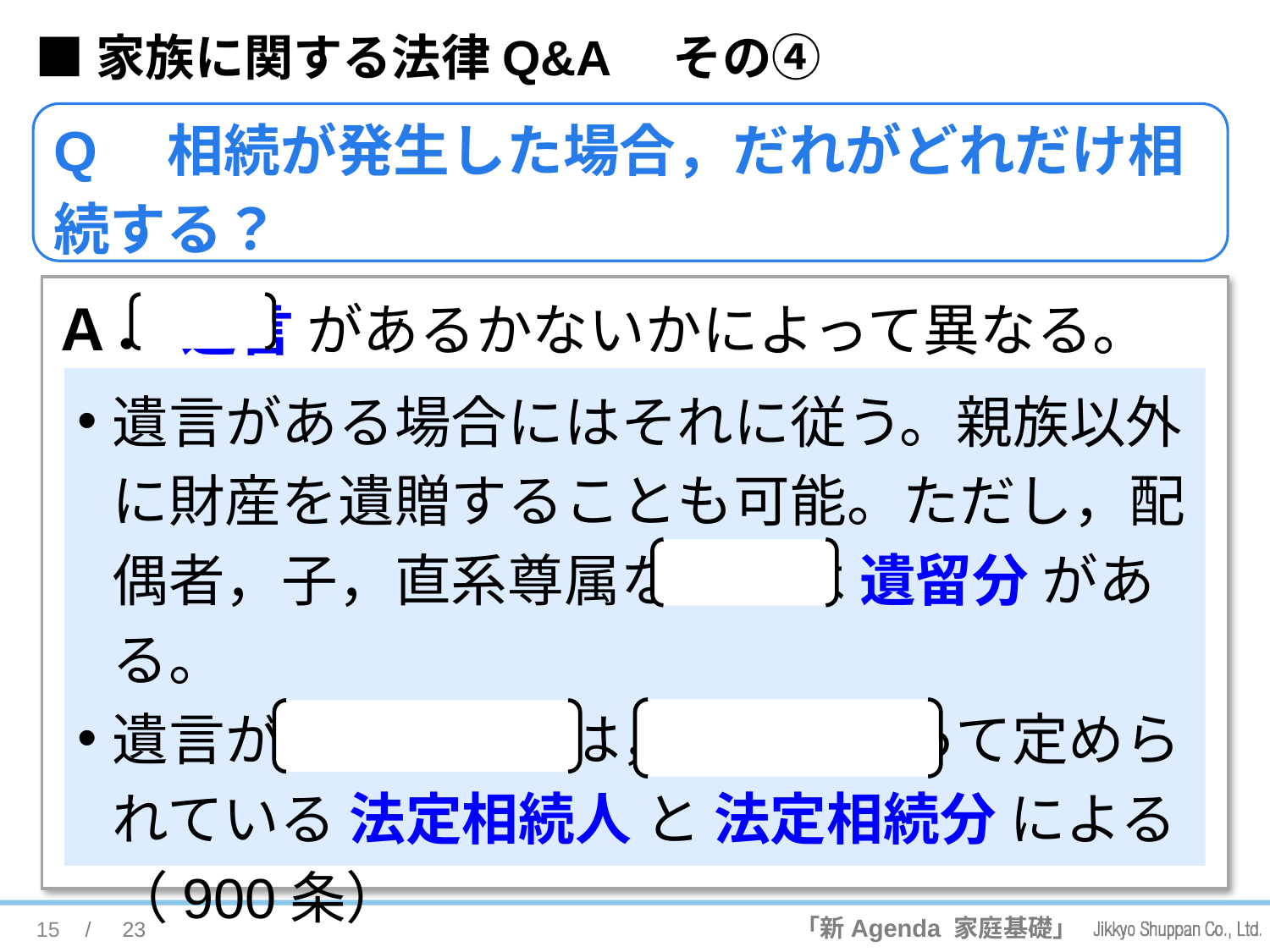

■家族に関する法律Q&A　その④
Q　相続が発生した場合，だれがどれだけ相続する？
Ａ． 遺言 があるかないかによって異なる。

遺言がある場合にはそれに従う。親族以外に財産を遺贈することも可能。ただし，配偶者，子，直系尊属などには 遺留分 がある。
遺言がない場合には，民法によって定められている 法定相続人 と 法定相続分 による（900条）

15